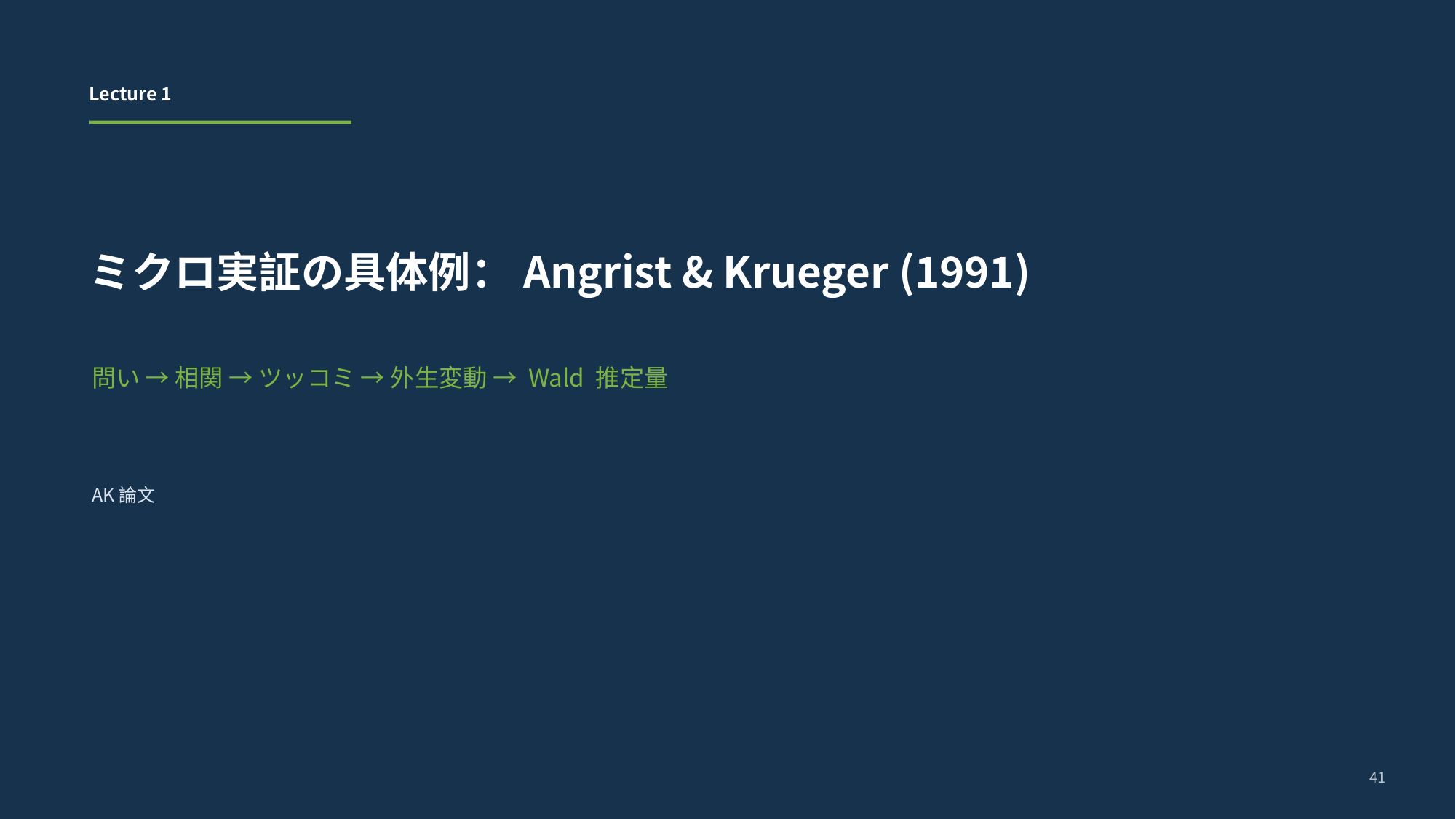

Lecture 1

ミクロ実証の具体例：Angrist & Krueger (1991)
問い → 相関 → ツッコミ → 外生変動 → Wald 推定量
AK論文
41